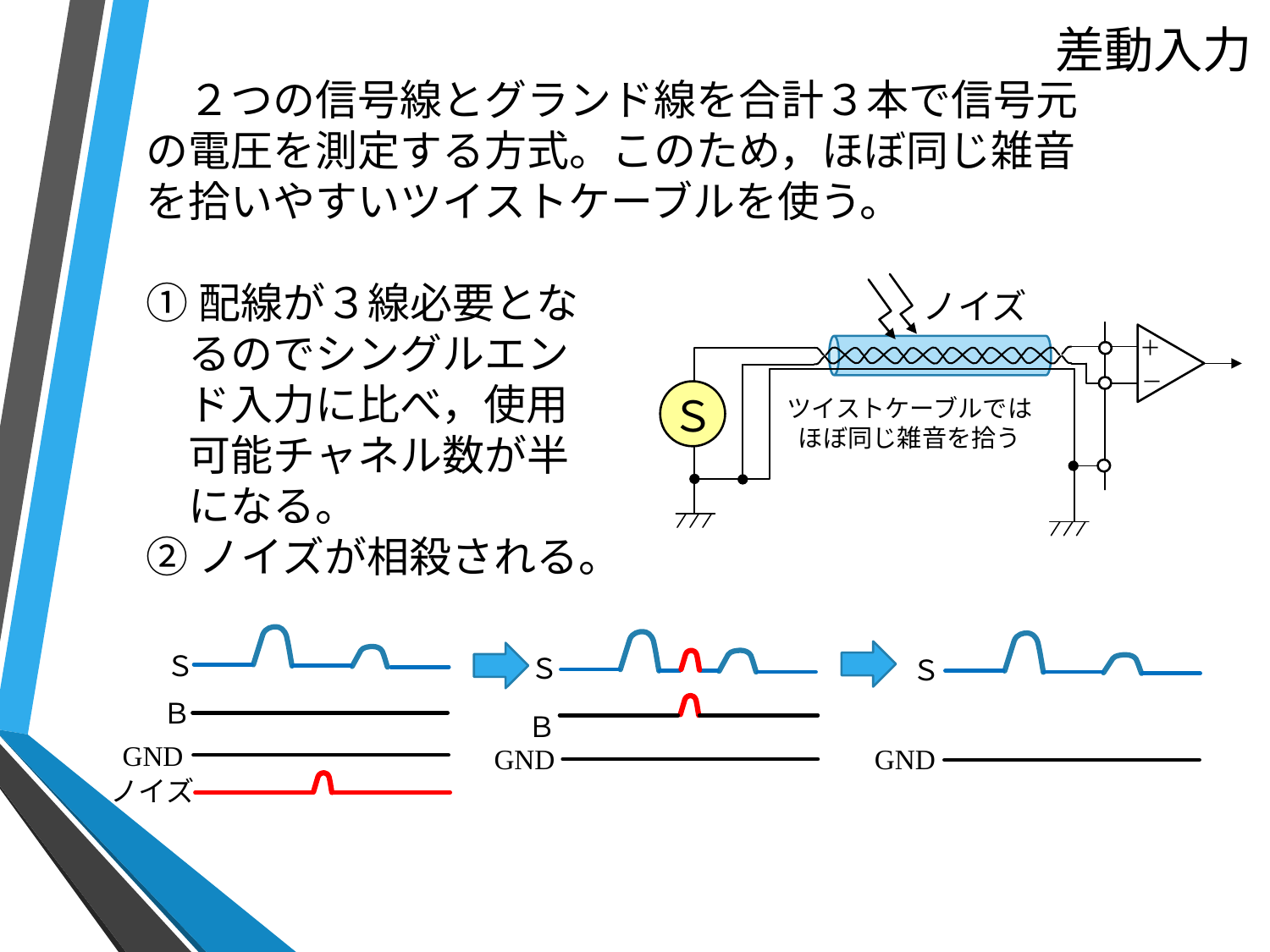

# 差動入力
　２つの信号線とグランド線を合計３本で信号元の電圧を測定する方式。このため，ほぼ同じ雑音を拾いやすいツイストケーブルを使う。

①配線が３線必要とな
　るのでシングルエン
　ド入力に比べ，使用
　可能チャネル数が半
　になる。
②ノイズが相殺される。

ノイズ
＋

－

Ｓ
ツイストケーブルではほぼ同じ雑音を拾う

Ｓ
GND
ノイズ

Ｓ
Ｓ

Ｂ

Ｂ
GND
GND